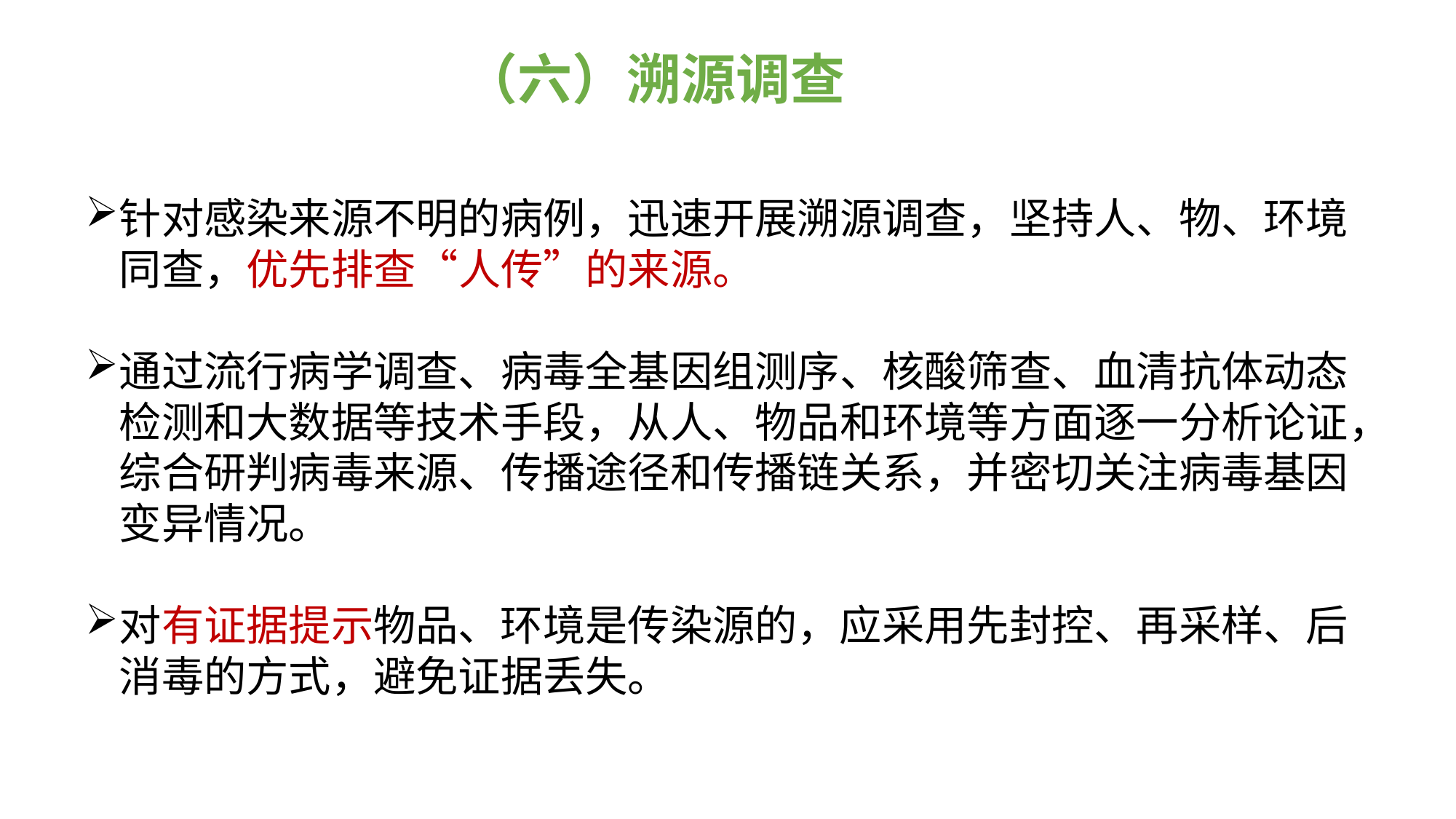

（六）溯源调查
针对感染来源不明的病例，迅速开展溯源调查，坚持人、物、环境同查，优先排查“人传”的来源。

通过流行病学调查、病毒全基因组测序、核酸筛查、血清抗体动态检测和大数据等技术手段，从人、物品和环境等方面逐一分析论证，综合研判病毒来源、传播途径和传播链关系，并密切关注病毒基因变异情况。

对有证据提示物品、环境是传染源的，应采用先封控、再采样、后消毒的方式，避免证据丢失。